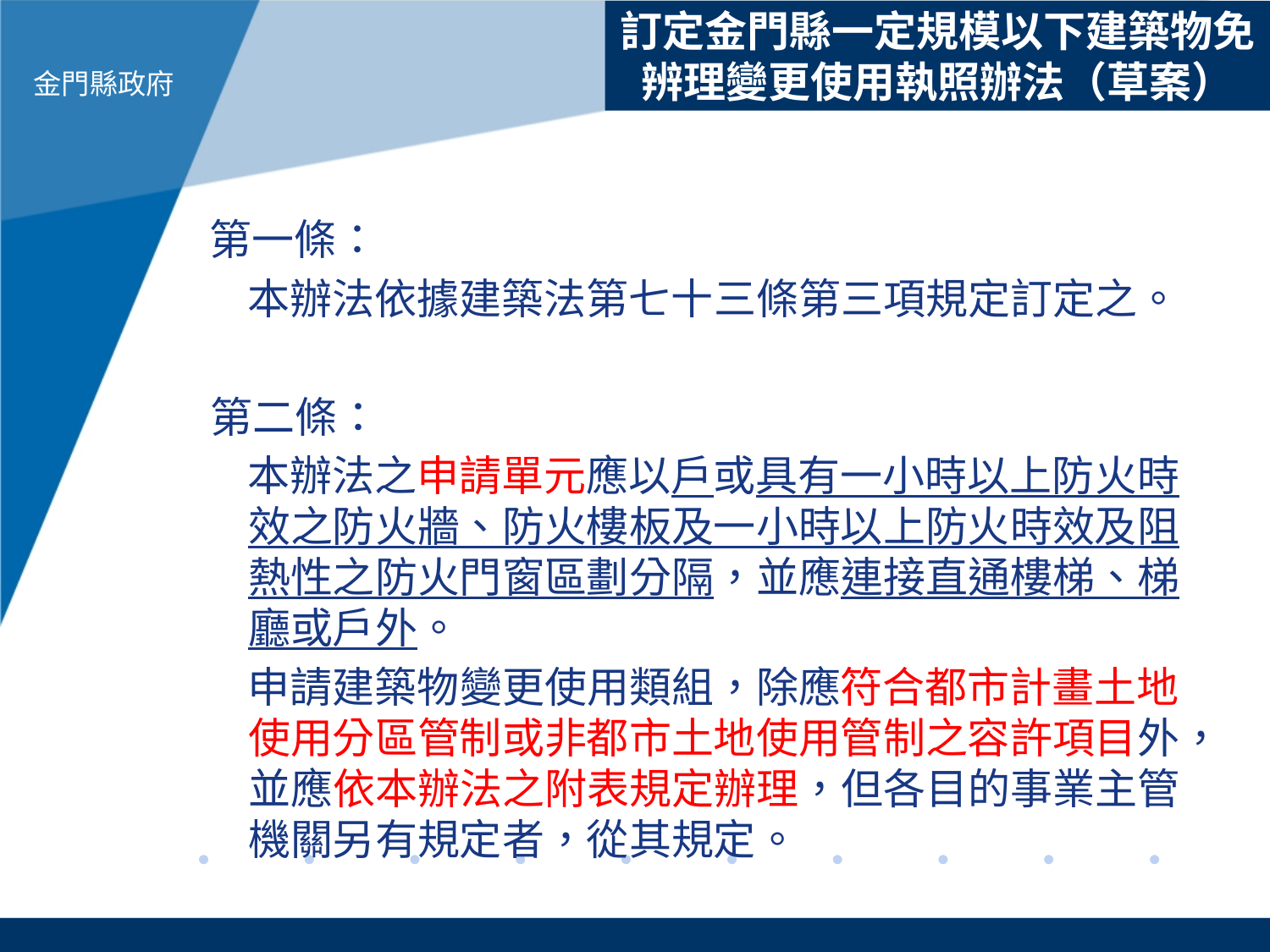

訂定金門縣一定規模以下建築物免辨理變更使用執照辦法（草案）
第一條：
本辦法依據建築法第七十三條第三項規定訂定之。

第二條：
本辦法之申請單元應以戶或具有一小時以上防火時效之防火牆、防火樓板及一小時以上防火時效及阻熱性之防火門窗區劃分隔，並應連接直通樓梯、梯廳或戶外。
申請建築物變更使用類組，除應符合都市計畫土地使用分區管制或非都市土地使用管制之容許項目外，並應依本辦法之附表規定辦理，但各目的事業主管機關另有規定者，從其規定。